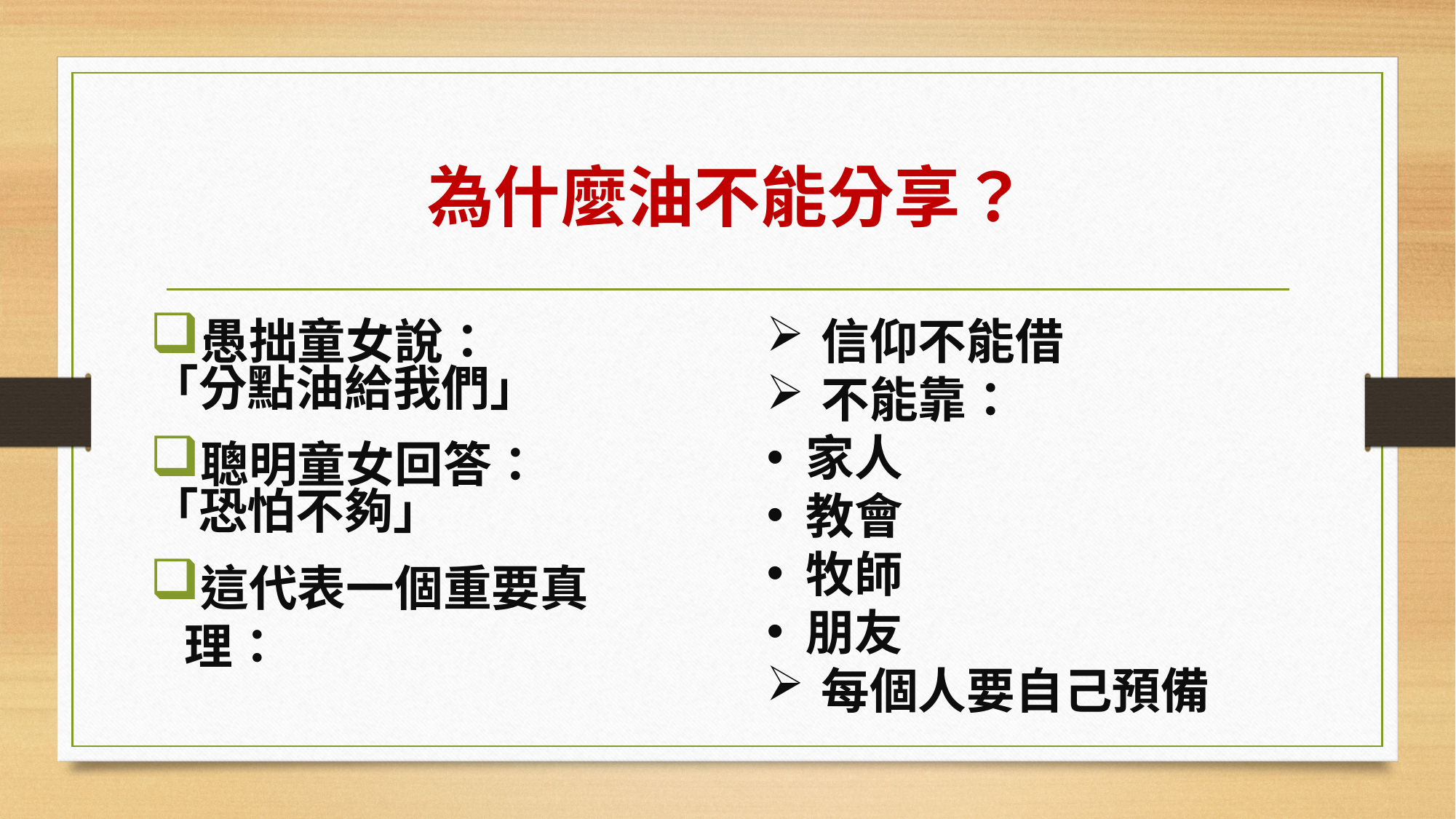

# 為什麼油不能分享？
愚拙童女說：
「分點油給我們」
聰明童女回答：
「恐怕不夠」
這代表一個重要真理：

信仰不能借
不能靠：
 家人
 教會
 牧師
 朋友
每個人要自己預備